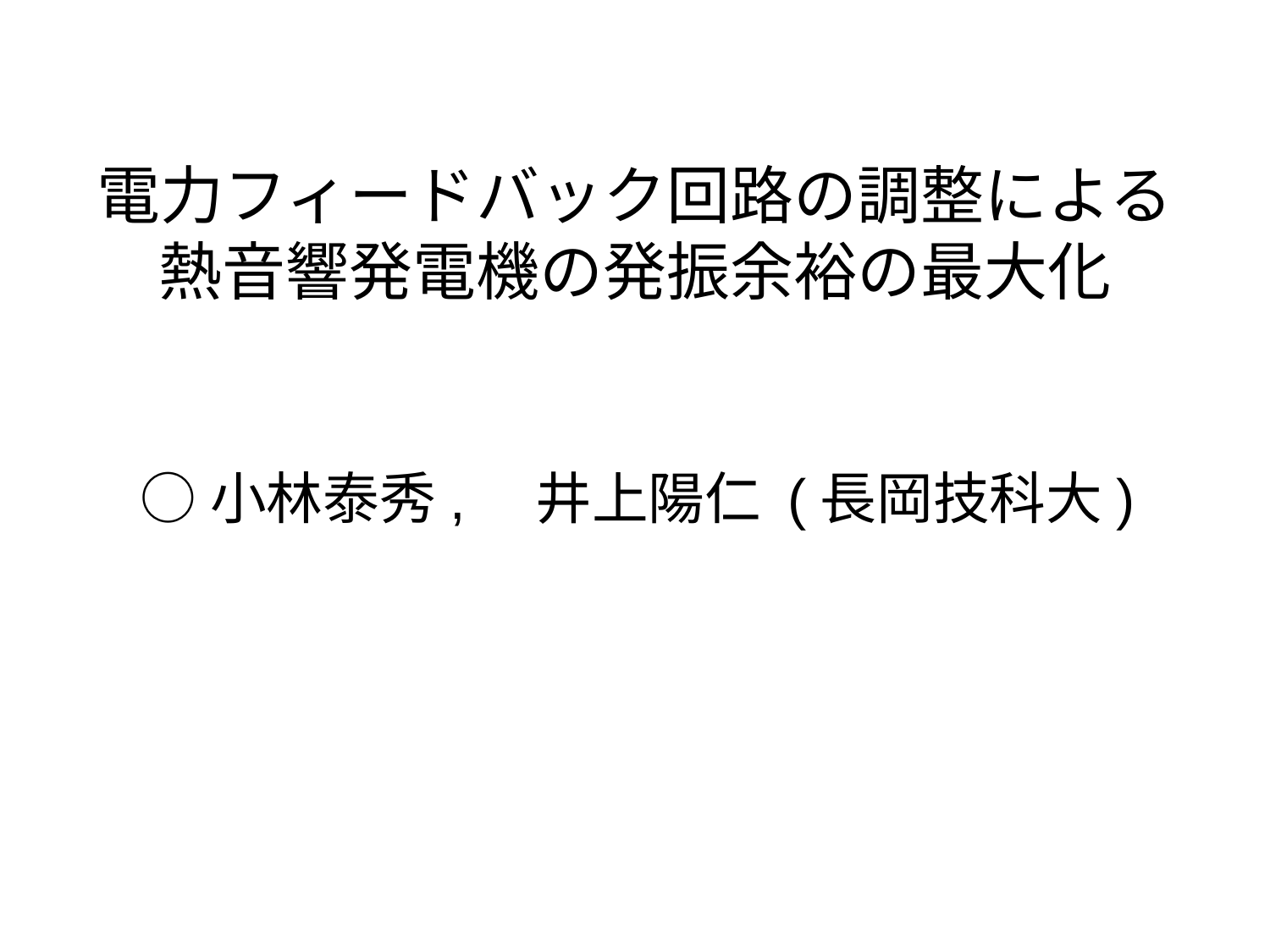

# 電力フィードバック回路の調整による 熱音響発電機の発振余裕の最大化
○小林泰秀,　井上陽仁 (長岡技科大)